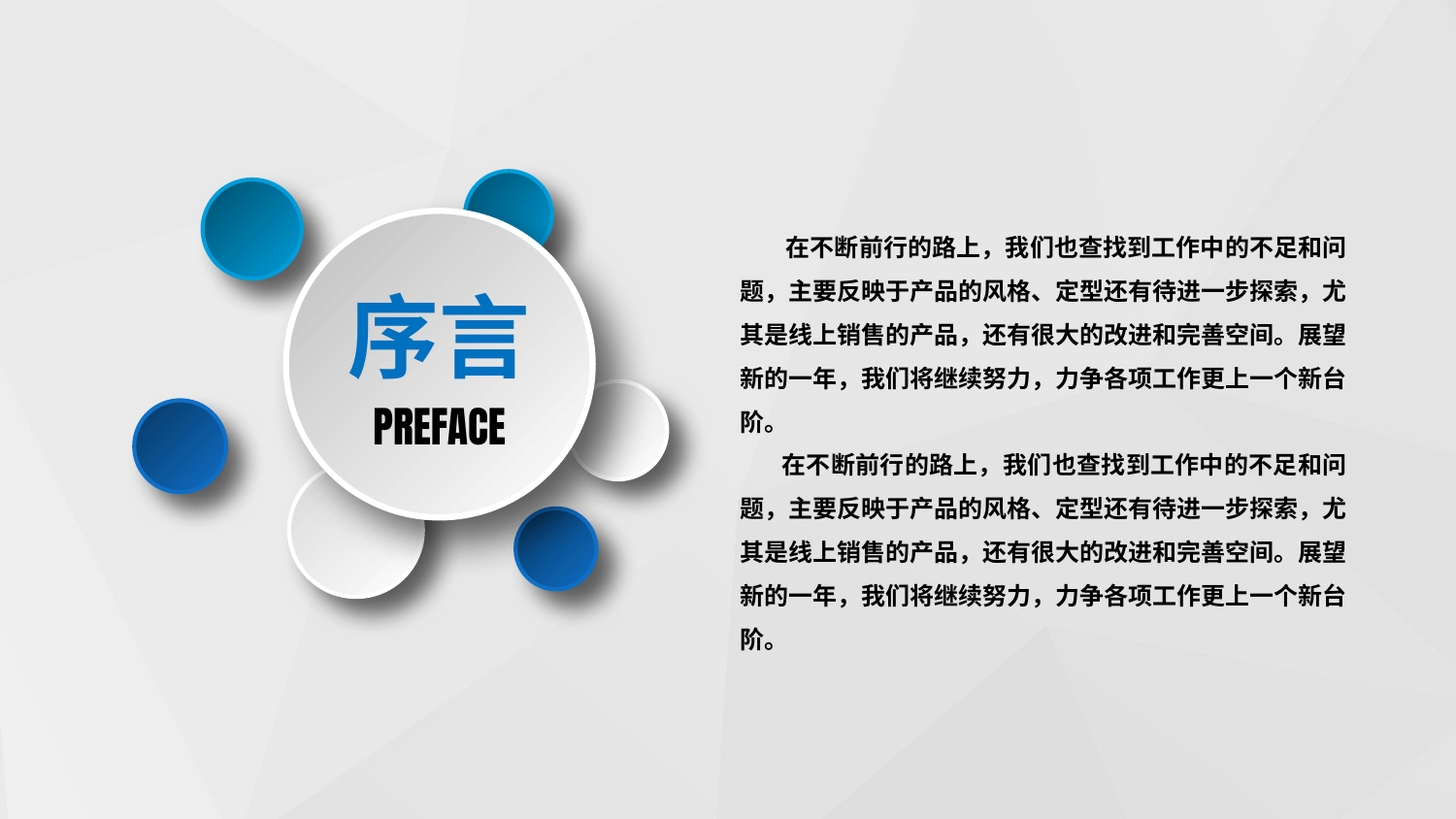

在不断前行的路上，我们也查找到工作中的不足和问题，主要反映于产品的风格、定型还有待进一步探索，尤其是线上销售的产品，还有很大的改进和完善空间。展望新的一年，我们将继续努力，力争各项工作更上一个新台阶。
      在不断前行的路上，我们也查找到工作中的不足和问题，主要反映于产品的风格、定型还有待进一步探索，尤其是线上销售的产品，还有很大的改进和完善空间。展望新的一年，我们将继续努力，力争各项工作更上一个新台阶。
序言

PREFACE